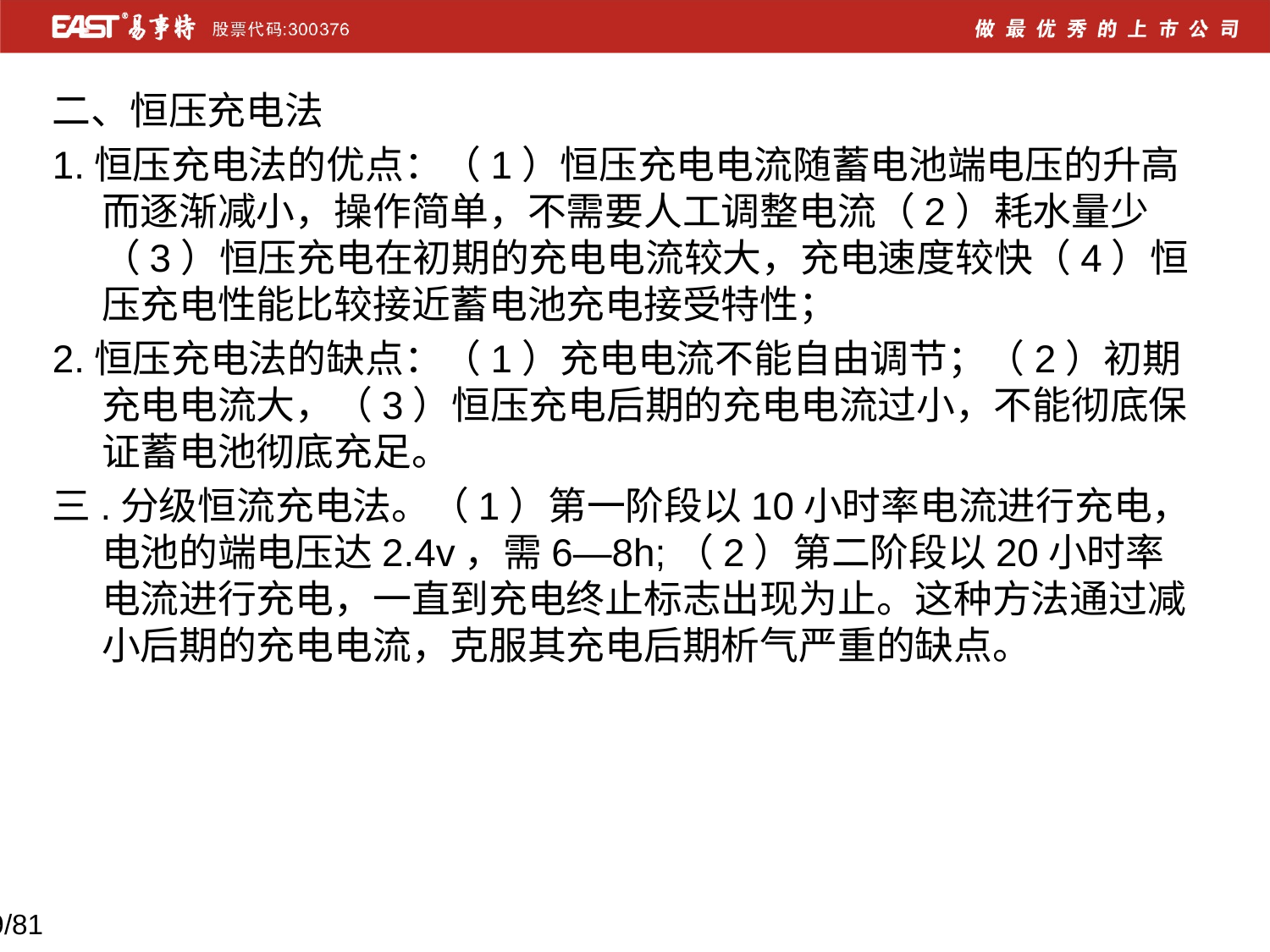

二、恒压充电法
1.恒压充电法的优点：（1）恒压充电电流随蓄电池端电压的升高而逐渐减小，操作简单，不需要人工调整电流（2）耗水量少（3）恒压充电在初期的充电电流较大，充电速度较快（4）恒压充电性能比较接近蓄电池充电接受特性；
2.恒压充电法的缺点：（1）充电电流不能自由调节；（2）初期充电电流大，（3）恒压充电后期的充电电流过小，不能彻底保证蓄电池彻底充足。
三.分级恒流充电法。（1）第一阶段以10小时率电流进行充电，电池的端电压达2.4v，需6—8h;（2）第二阶段以20小时率电流进行充电，一直到充电终止标志出现为止。这种方法通过减小后期的充电电流，克服其充电后期析气严重的缺点。